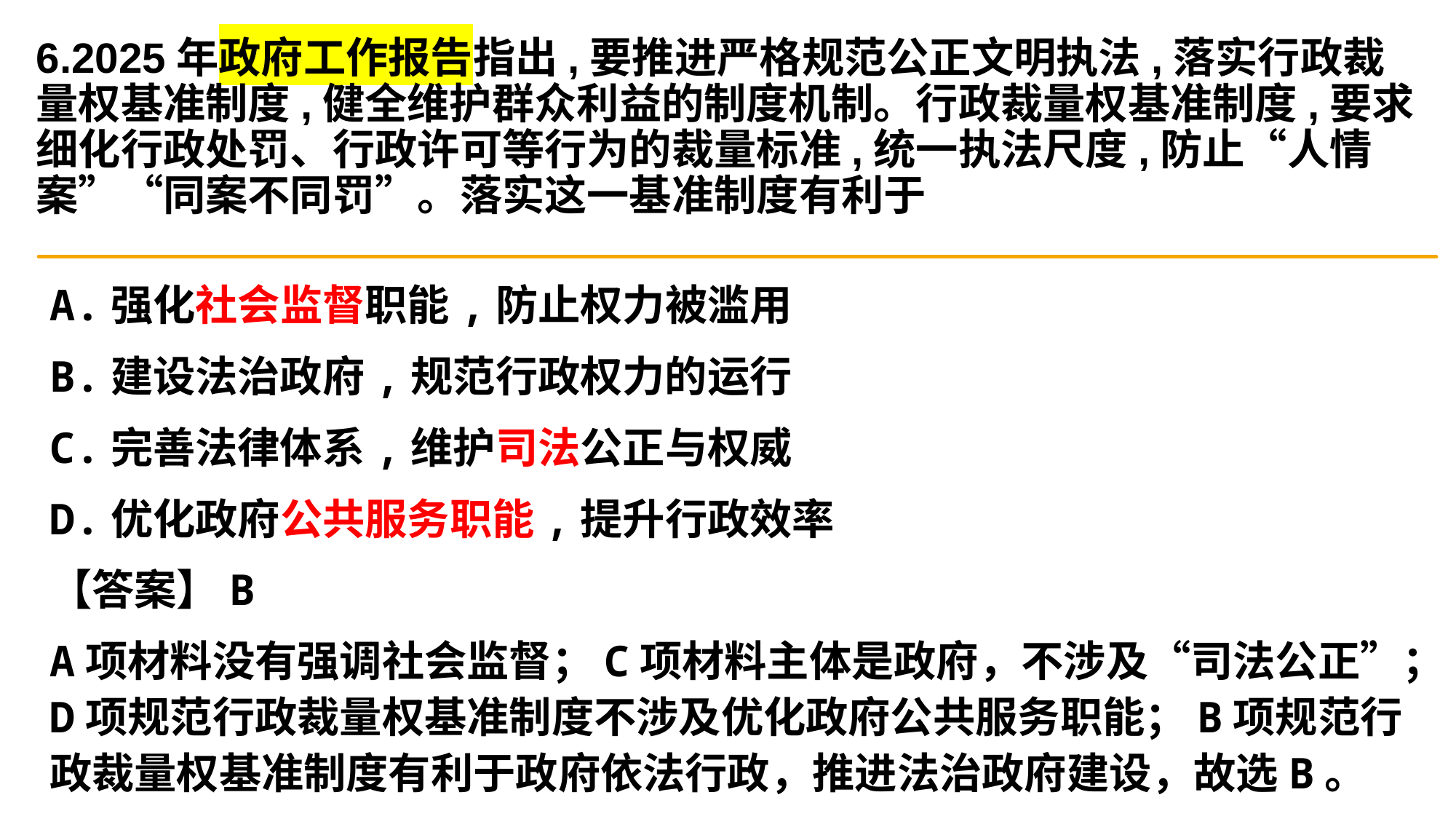

# 6.2025年政府工作报告指出,要推进严格规范公正文明执法,落实行政裁量权基准制度,健全维护群众利益的制度机制。行政裁量权基准制度,要求细化行政处罚、行政许可等行为的裁量标准,统一执法尺度,防止“人情案”“同案不同罚”。落实这一基准制度有利于
A.强化社会监督职能,防止权力被滥用
B.建设法治政府,规范行政权力的运行
C.完善法律体系,维护司法公正与权威
D.优化政府公共服务职能,提升行政效率
【答案】B
A项材料没有强调社会监督；C项材料主体是政府，不涉及“司法公正”；D项规范行政裁量权基准制度不涉及优化政府公共服务职能；B项规范行政裁量权基准制度有利于政府依法行政，推进法治政府建设，故选B。